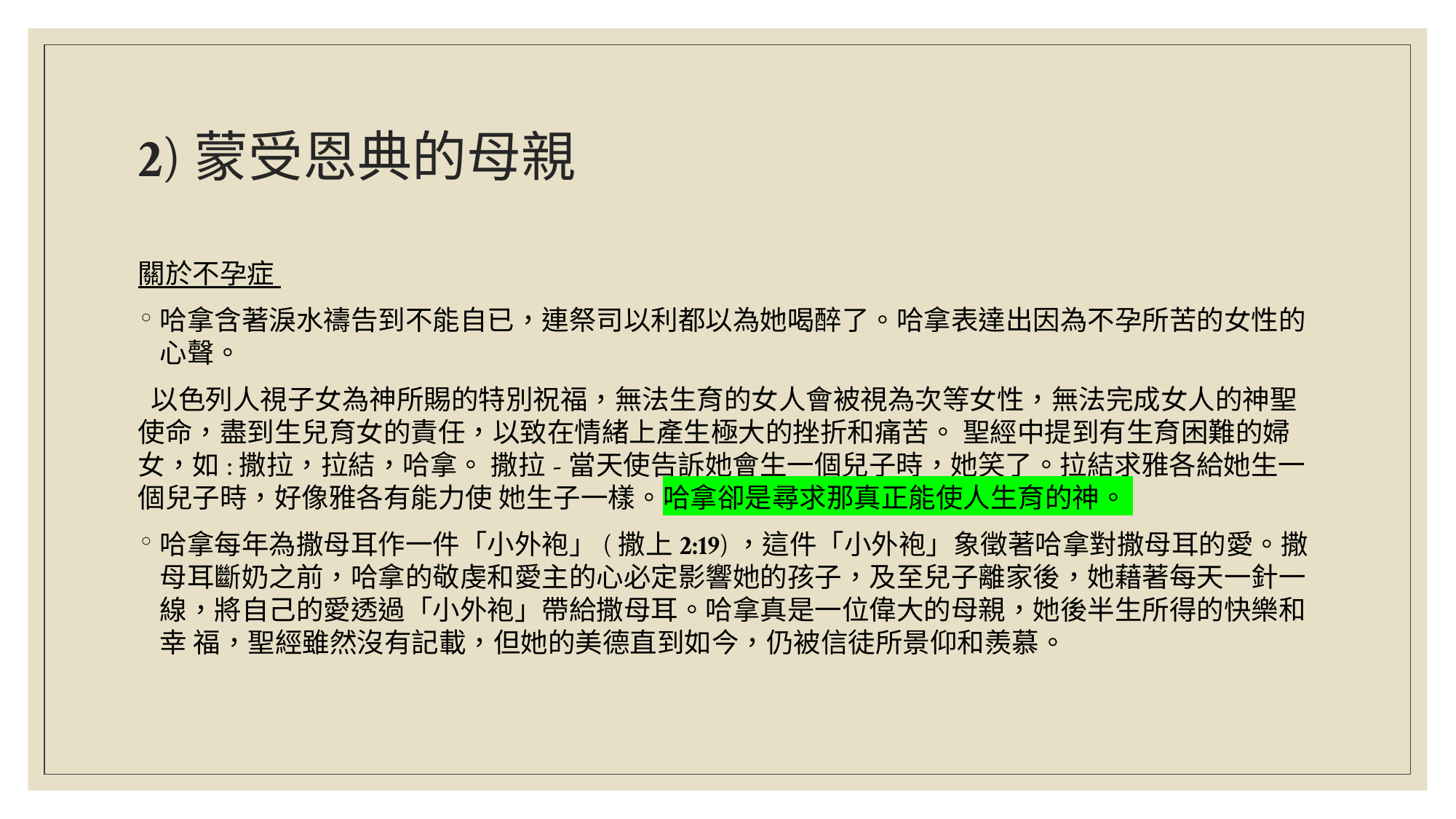

# 2)蒙受恩典的母親
關於不孕症
哈拿含著淚水禱告到不能自已，連祭司以利都以為她喝醉了。哈拿表達出因為不孕所苦的女性的 心聲。
 以色列人視子女為神所賜的特別祝福，無法生育的女人會被視為次等女性，無法完成女人的神聖 使命，盡到生兒育女的責任，以致在情緒上產生極大的挫折和痛苦。 聖經中提到有生育困難的婦女，如:撒拉，拉結，哈拿。 撒拉-當天使告訴她會生一個兒子時，她笑了。拉結求雅各給她生一個兒子時，好像雅各有能力使 她生子一樣。哈拿卻是尋求那真正能使人生育的神。
哈拿每年為撒母耳作一件「小外袍」(撒上2:19)，這件「小外袍」象徵著哈拿對撒母耳的愛。撒 母耳斷奶之前，哈拿的敬虔和愛主的心必定影響她的孩子，及至兒子離家後，她藉著每天一針一 線，將自己的愛透過「小外袍」帶給撒母耳。哈拿真是一位偉大的母親，她後半生所得的快樂和幸 福，聖經雖然沒有記載，但她的美德直到如今，仍被信徒所景仰和羨慕。